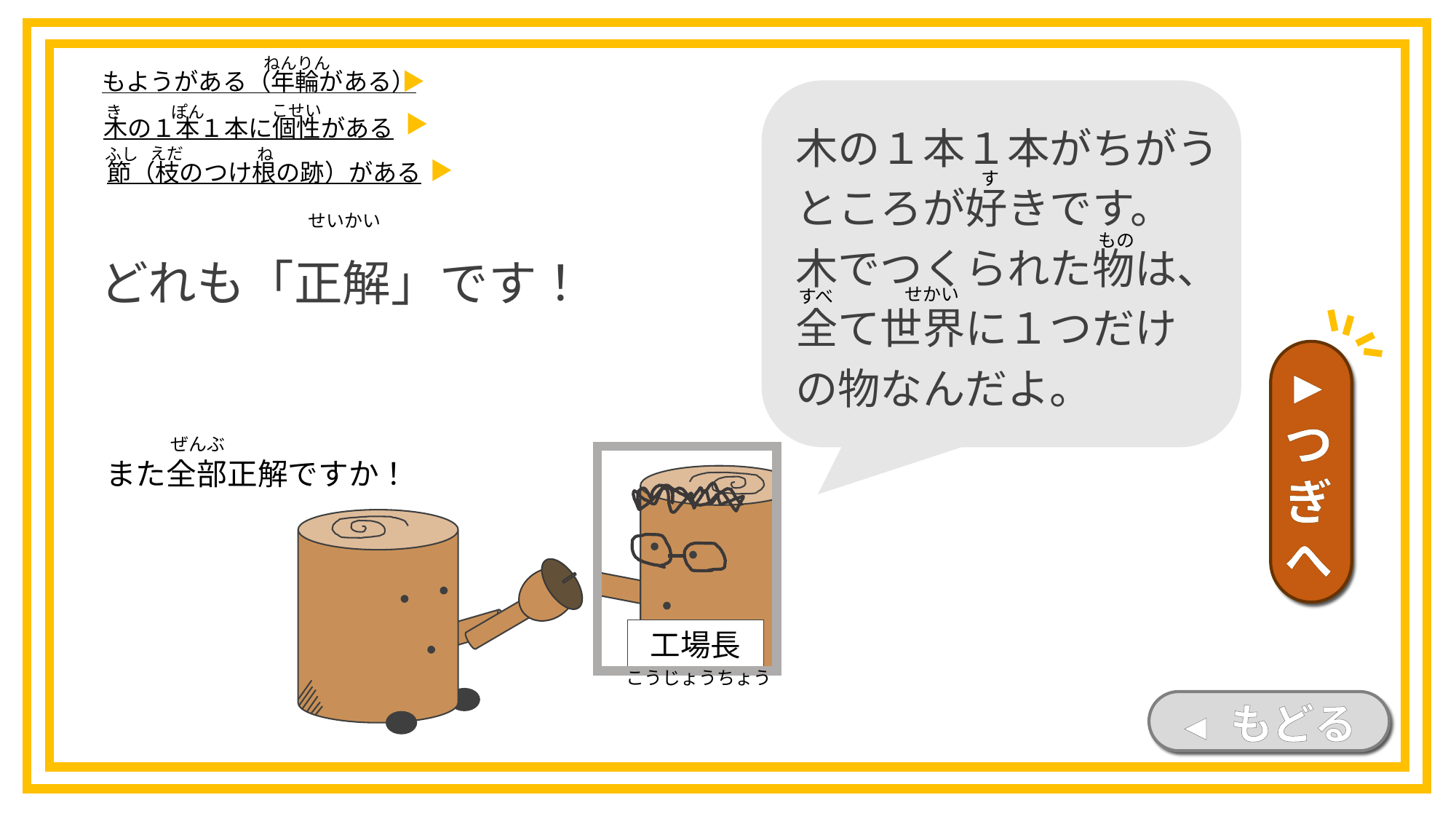

ねんりん
もようがある（年輪がある）

こせい
き
ぽん
木の１本１本に個性がある

木の１本１本がちがう
ところが好きです。
木でつくられた物は、
全て世界に１つだけ
の物なんだよ。
えだ
ふし
ね
節（枝のつけ根の跡）がある

す
どれも「正解」です！
せいかい
もの
せかい
すべ
►つぎへ
ぜんぶ

また全部正解ですか！

工場長

こうじょうちょう

◄ もどる